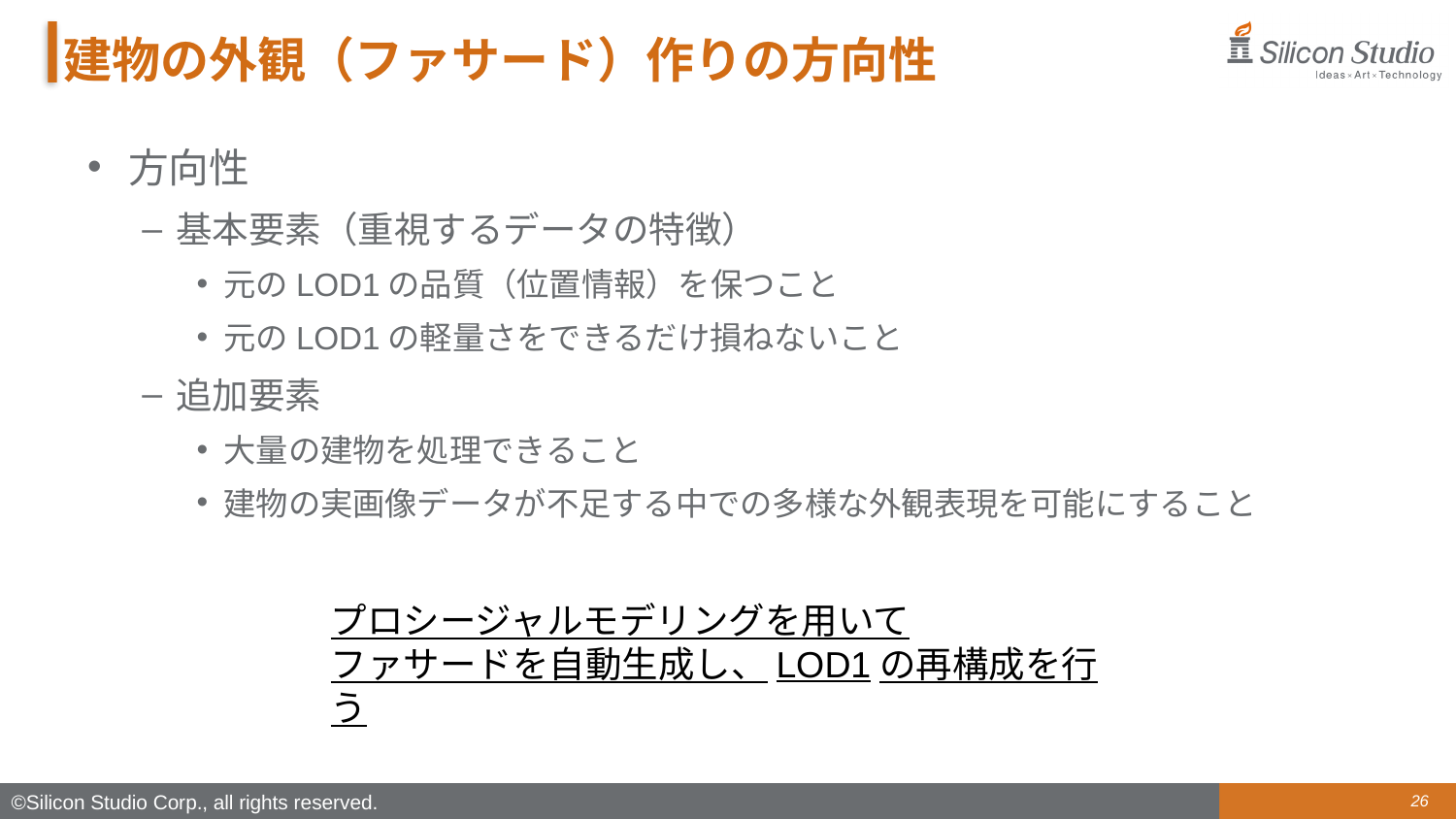

# 建物の外観（ファサード）作りの方向性
方向性
基本要素（重視するデータの特徴）
元のLOD1の品質（位置情報）を保つこと
元のLOD1の軽量さをできるだけ損ねないこと
追加要素
大量の建物を処理できること
建物の実画像データが不足する中での多様な外観表現を可能にすること

プロシージャルモデリングを用いて
ファサードを自動生成し、LOD1の再構成を行う